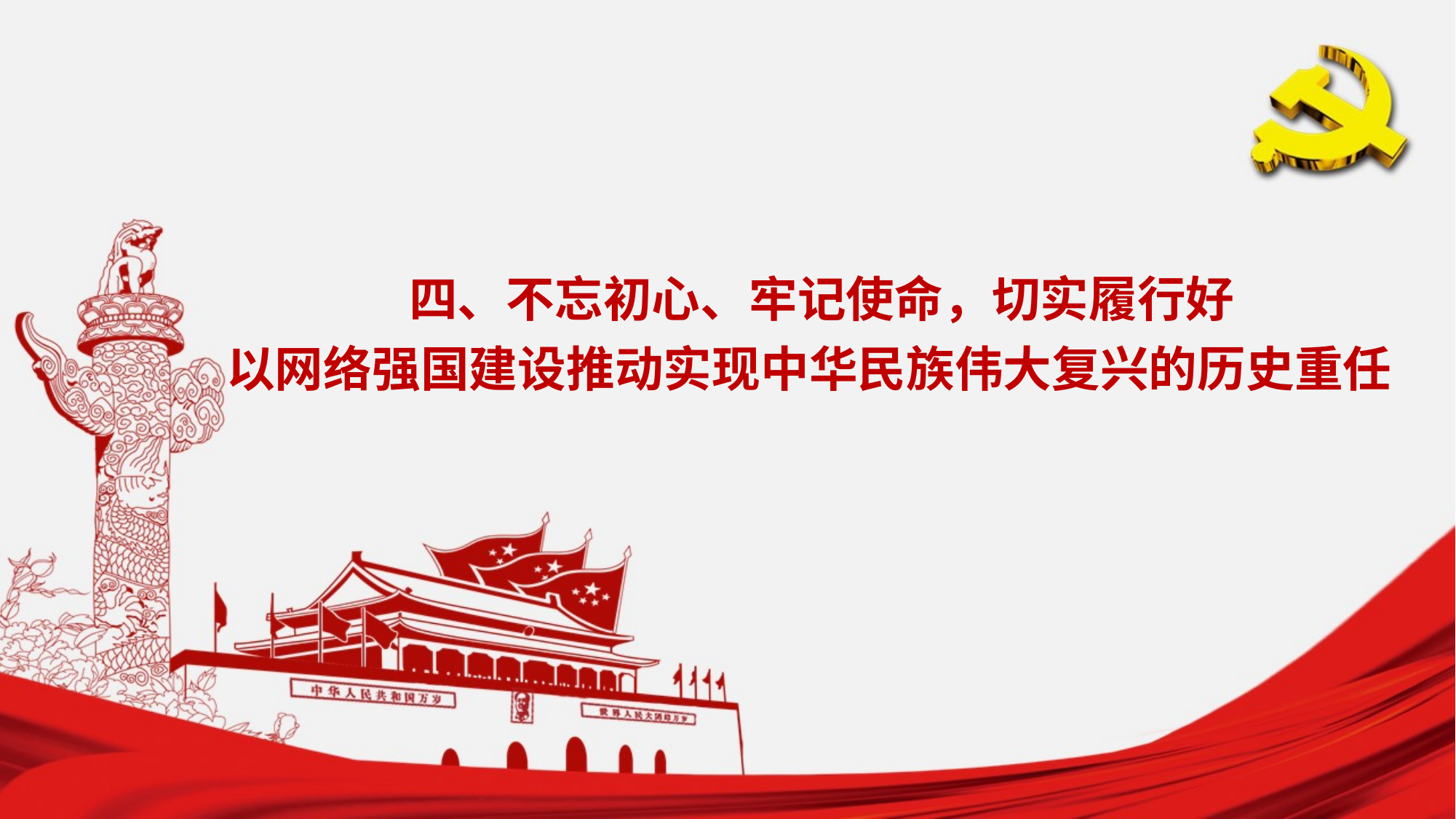

# 四、不忘初心、牢记使命，切实履行好 以网络强国建设推动实现中华民族伟大复兴的历史重任